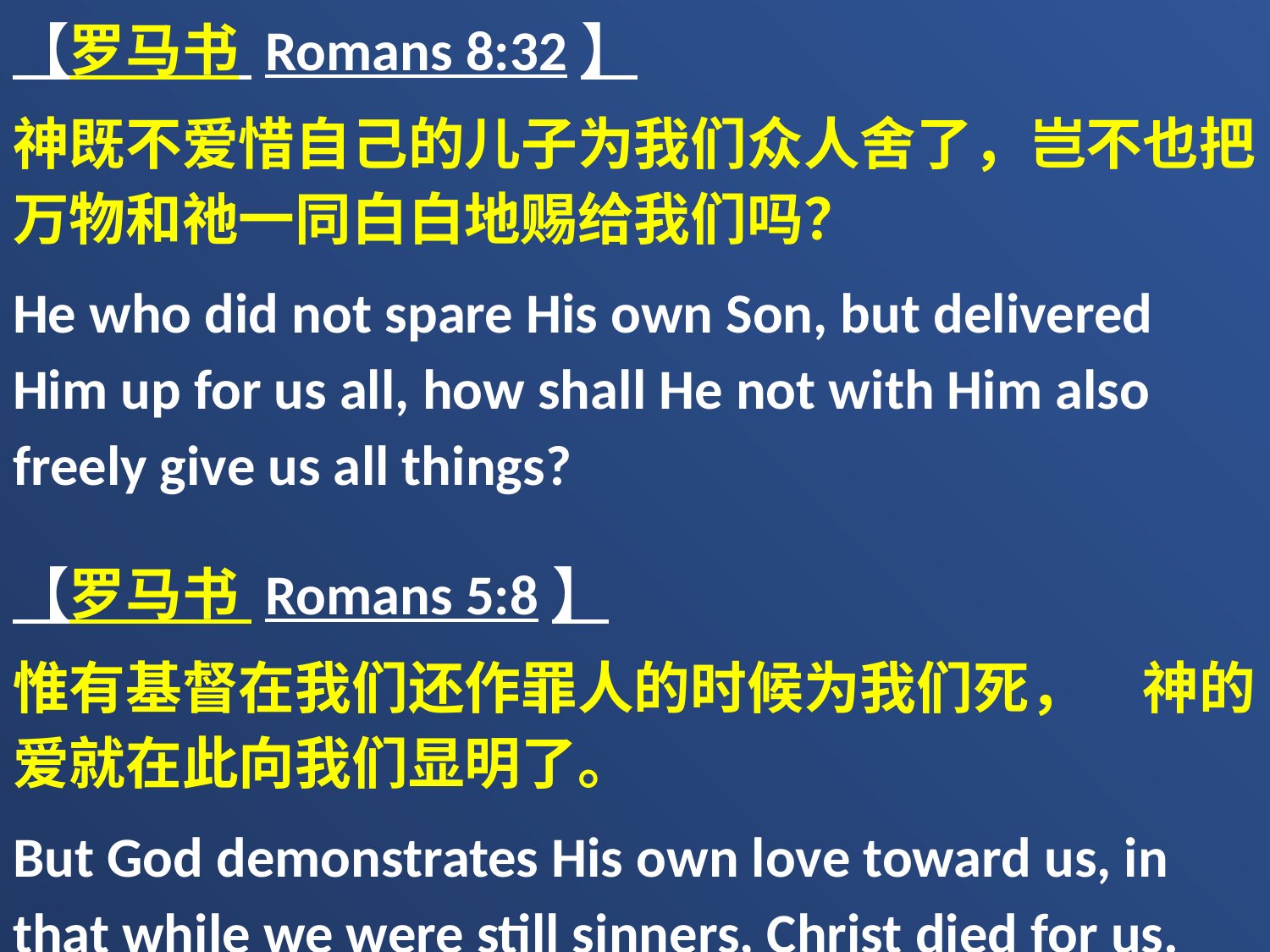

【罗马书 Romans 8:32】
神既不爱惜自己的儿子为我们众人舍了，岂不也把万物和祂一同白白地赐给我们吗？
He who did not spare His own Son, but delivered Him up for us all, how shall He not with Him also freely give us all things?

【罗马书 Romans 5:8】
惟有基督在我们还作罪人的时候为我们死，　神的爱就在此向我们显明了。
But God demonstrates His own love toward us, in that while we were still sinners, Christ died for us.